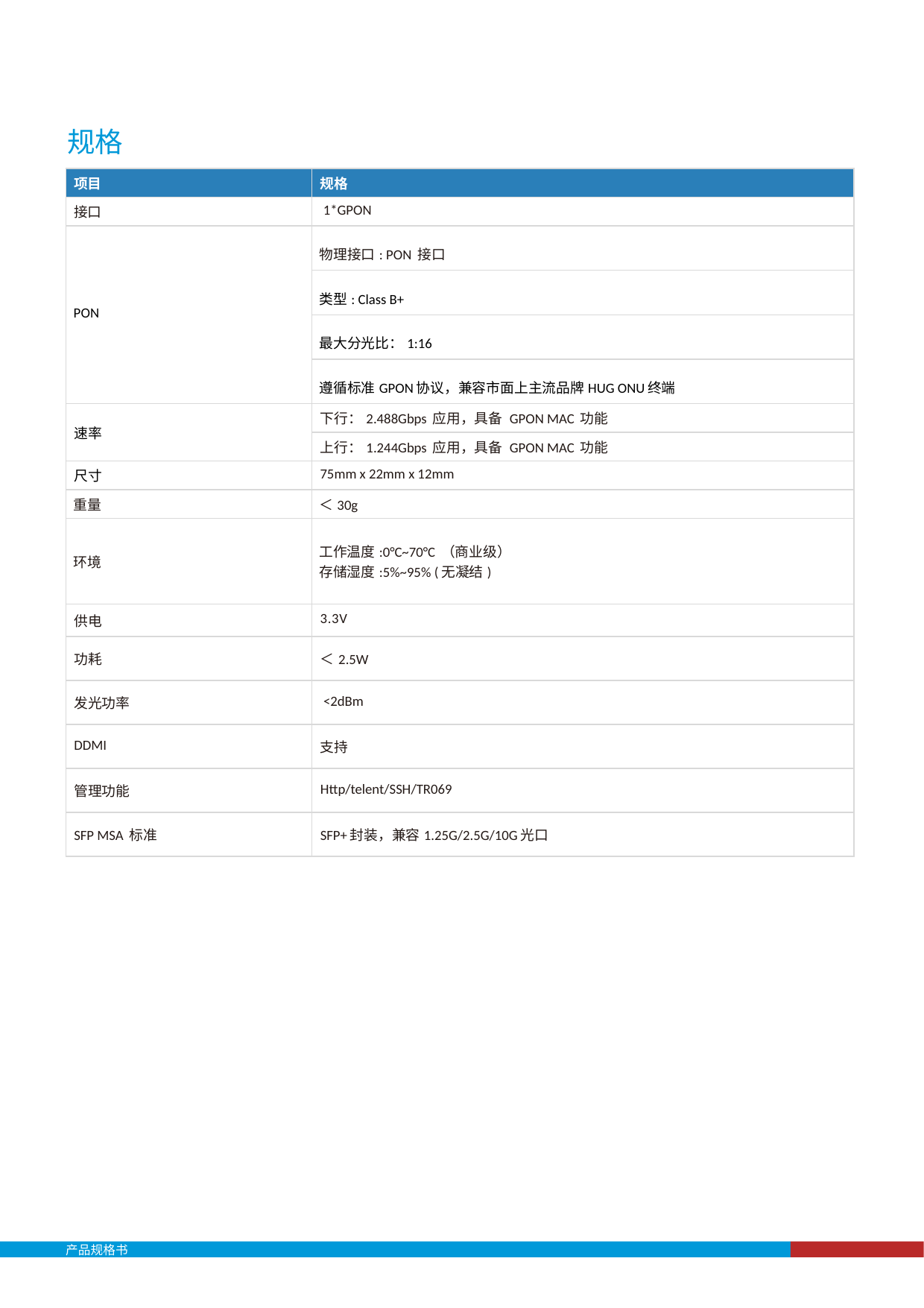

规格
| 项目 | 规格 |
| --- | --- |
| 接口 | 1\*GPON |
| PON | 物理接口: PON 接口 |
|  | 类型: Class B+ |
|  | 最大分光比：1:16 |
|  | 遵循标准GPON协议，兼容市面上主流品牌HUG ONU终端 |
| 速率 | 下行：2.488Gbps 应用，具备 GPON MAC 功能 |
|  | 上行：1.244Gbps 应用，具备 GPON MAC 功能 |
| 尺寸 | 75mm x 22mm x 12mm |
| 重量 | ＜30g |
| 环境 | 工作温度:0°C~70°C （商业级） 存储湿度:5%~95% (无凝结) |
| 供电 | 3.3V |
| 功耗 | ＜2.5W |
| 发光功率 | <2dBm |
| DDMI | 支持 |
| 管理功能 | Http/telent/SSH/TR069 |
| SFP MSA 标准 | SFP+封装，兼容1.25G/2.5G/10G光口 |
2
产品规格书